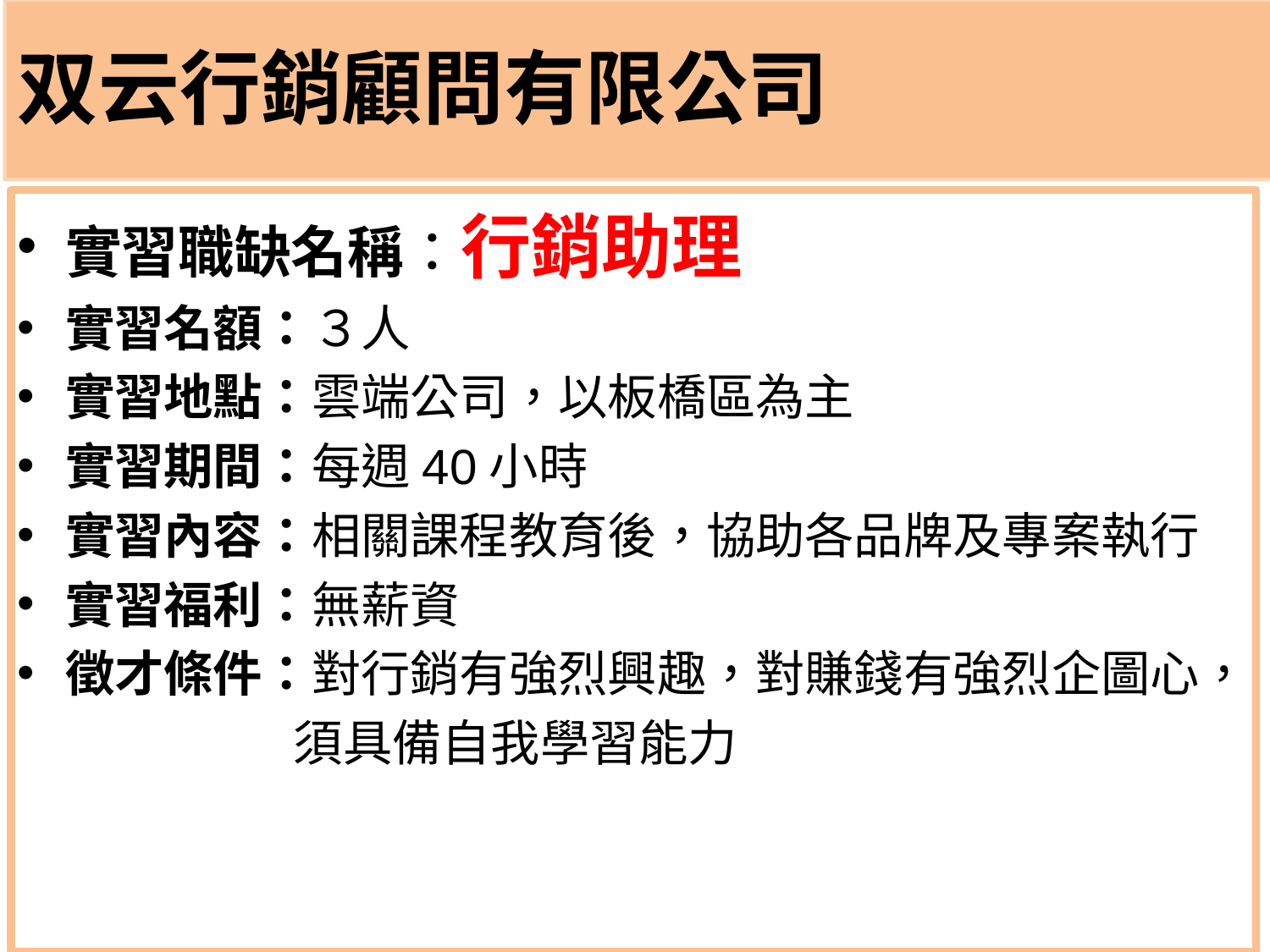

# 双云行銷顧問有限公司

實習職缺名稱：行銷助理
實習名額：３人
實習地點：雲端公司，以板橋區為主
實習期間：每週40小時
實習內容：相關課程教育後，協助各品牌及專案執行
實習福利：無薪資
徵才條件：對行銷有強烈興趣，對賺錢有強烈企圖心，
                        須具備自我學習能力